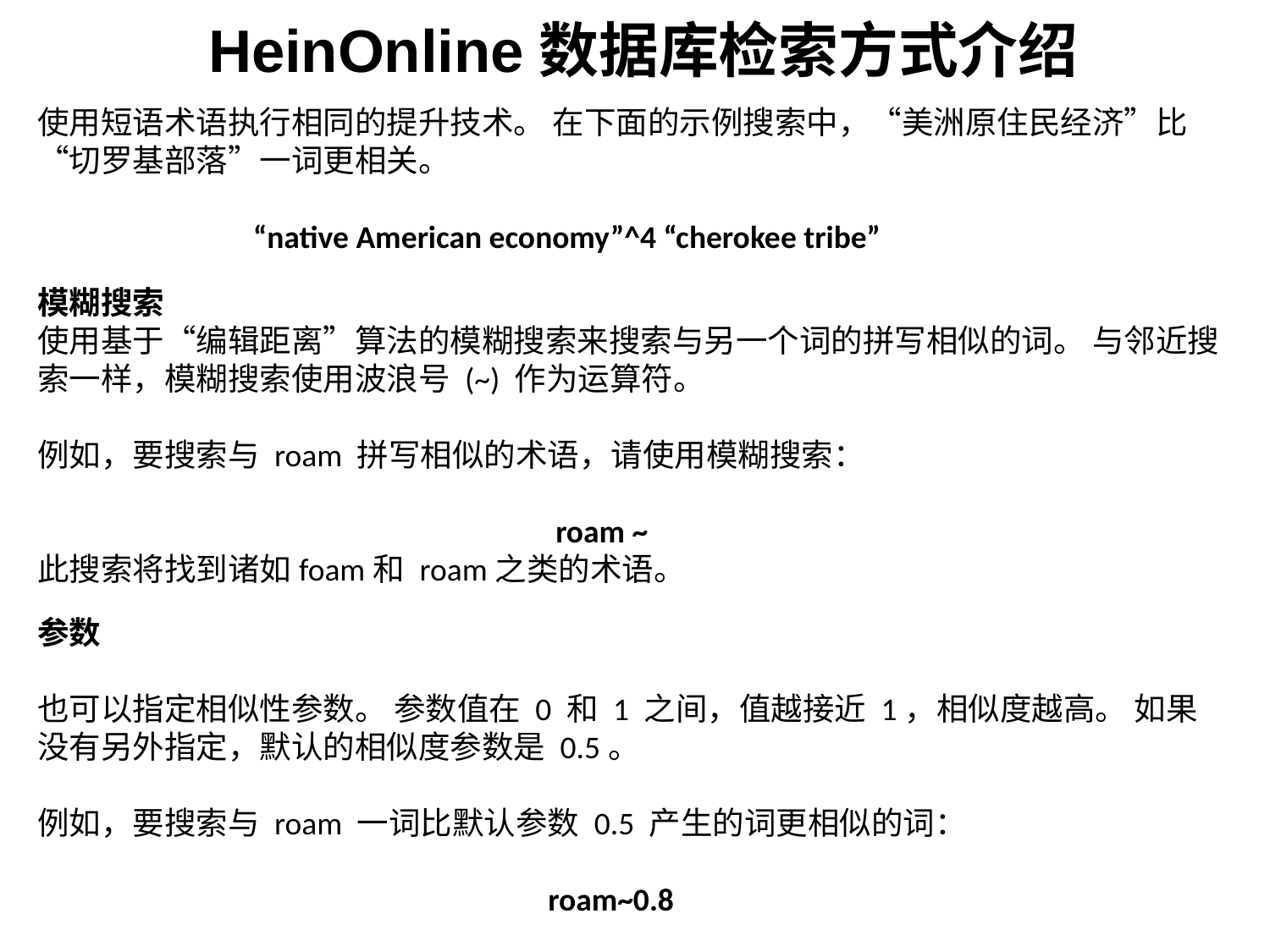

HeinOnline数据库检索方式介绍
使用短语术语执行相同的提升技术。 在下面的示例搜索中，“美洲原住民经济”比“切罗基部落”一词更相关。

                              “native American economy”^4 “cherokee tribe”
模糊搜索
使用基于“编辑距离”算法的模糊搜索来搜索与另一个词的拼写相似的词。 与邻近搜索一样，模糊搜索使用波浪号 (~) 作为运算符。

例如，要搜索与 roam 拼写相似的术语，请使用模糊搜索：

                                                                        roam ~
此搜索将找到诸如foam和 roam之类的术语。
参数

也可以指定相似性参数。 参数值在 0 和 1 之间，值越接近 1，相似度越高。 如果没有另外指定，默认的相似度参数是 0.5。

例如，要搜索与 roam 一词比默认参数 0.5 产生的词更相似的词：

                                                                       roam~0.8